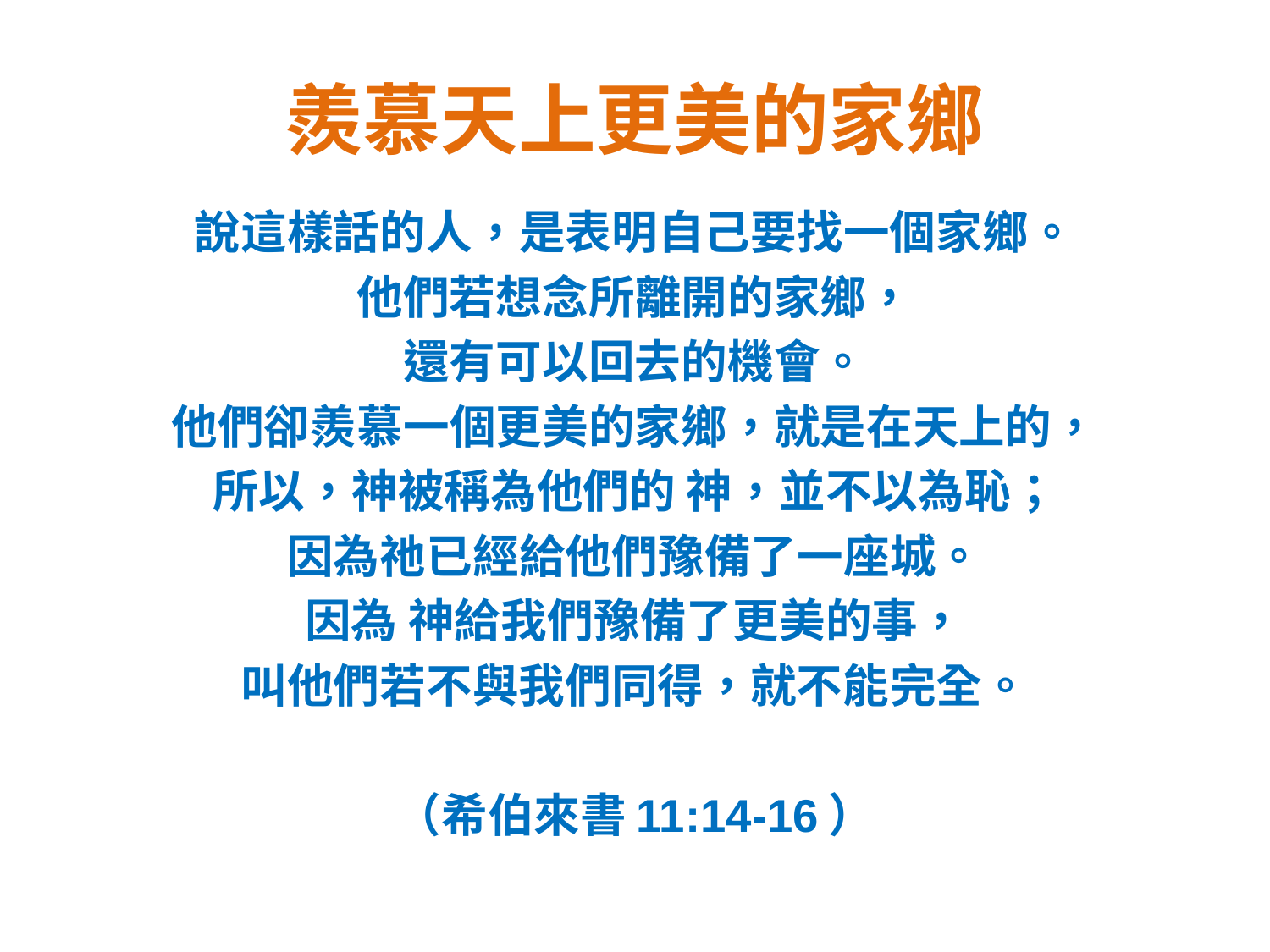

# 羨慕天上更美的家鄉
說這樣話的人，是表明自己要找一個家鄉。
他們若想念所離開的家鄉，
還有可以回去的機會。
他們卻羨慕一個更美的家鄉，就是在天上的，
所以，神被稱為他們的 神，並不以為恥；
因為祂已經給他們豫備了一座城。
因為 神給我們豫備了更美的事，
叫他們若不與我們同得，就不能完全。

（希伯來書11:14-16）